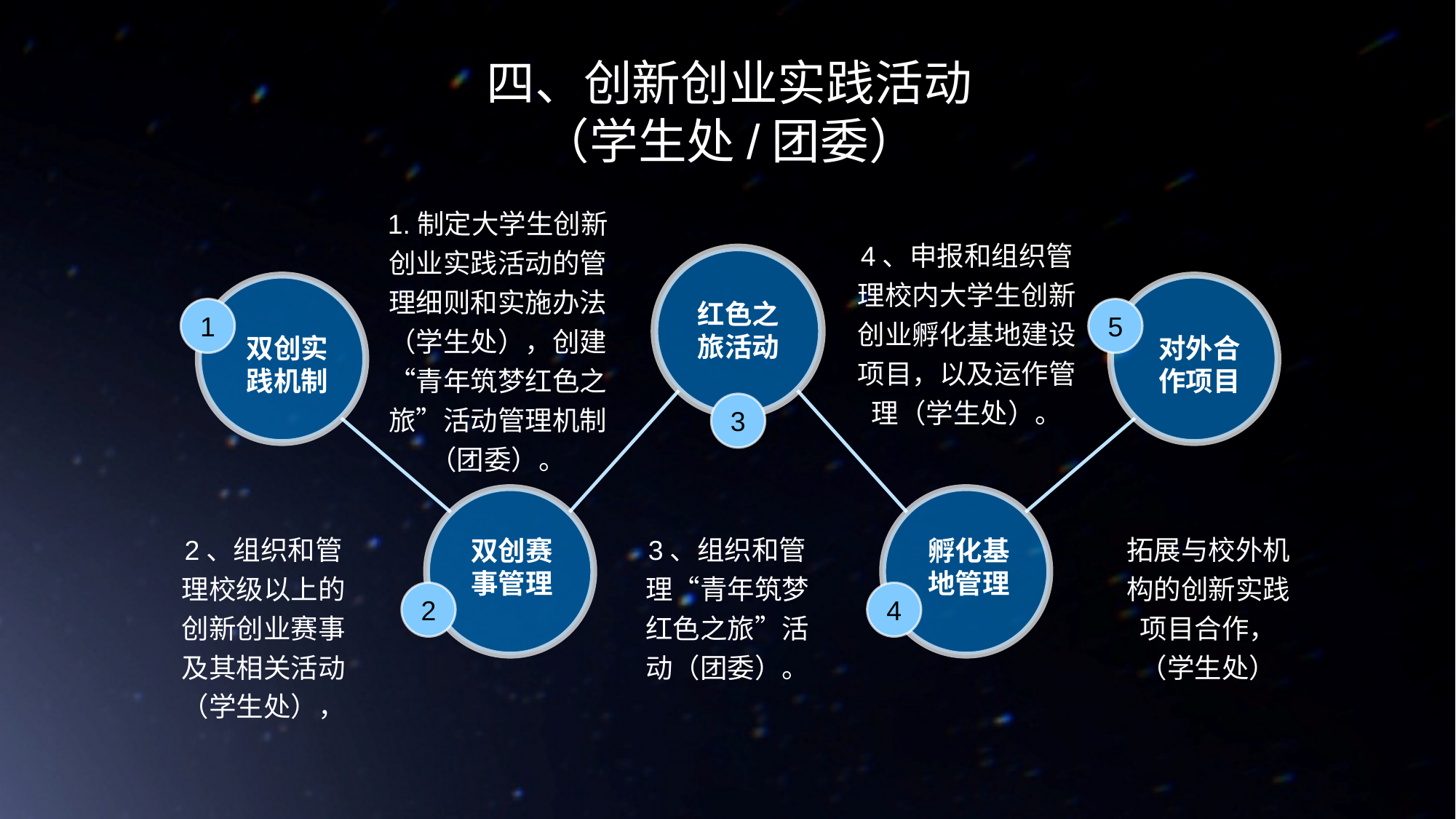

四、创新创业实践活动
（学生处/团委）
1.制定大学生创新创业实践活动的管理细则和实施办法（学生处），创建“青年筑梦红色之旅”活动管理机制（团委）。
4、申报和组织管理校内大学生创新创业孵化基地建设项目，以及运作管理（学生处）。

1
5
3

2
4
红色之旅活动
双创实践机制
对外合作项目
双创赛事管理
孵化基地管理
2、组织和管理校级以上的创新创业赛事及其相关活动（学生处），
3、组织和管理“青年筑梦红色之旅”活动（团委）。

拓展与校外机构的创新实践项目合作，
（学生处）